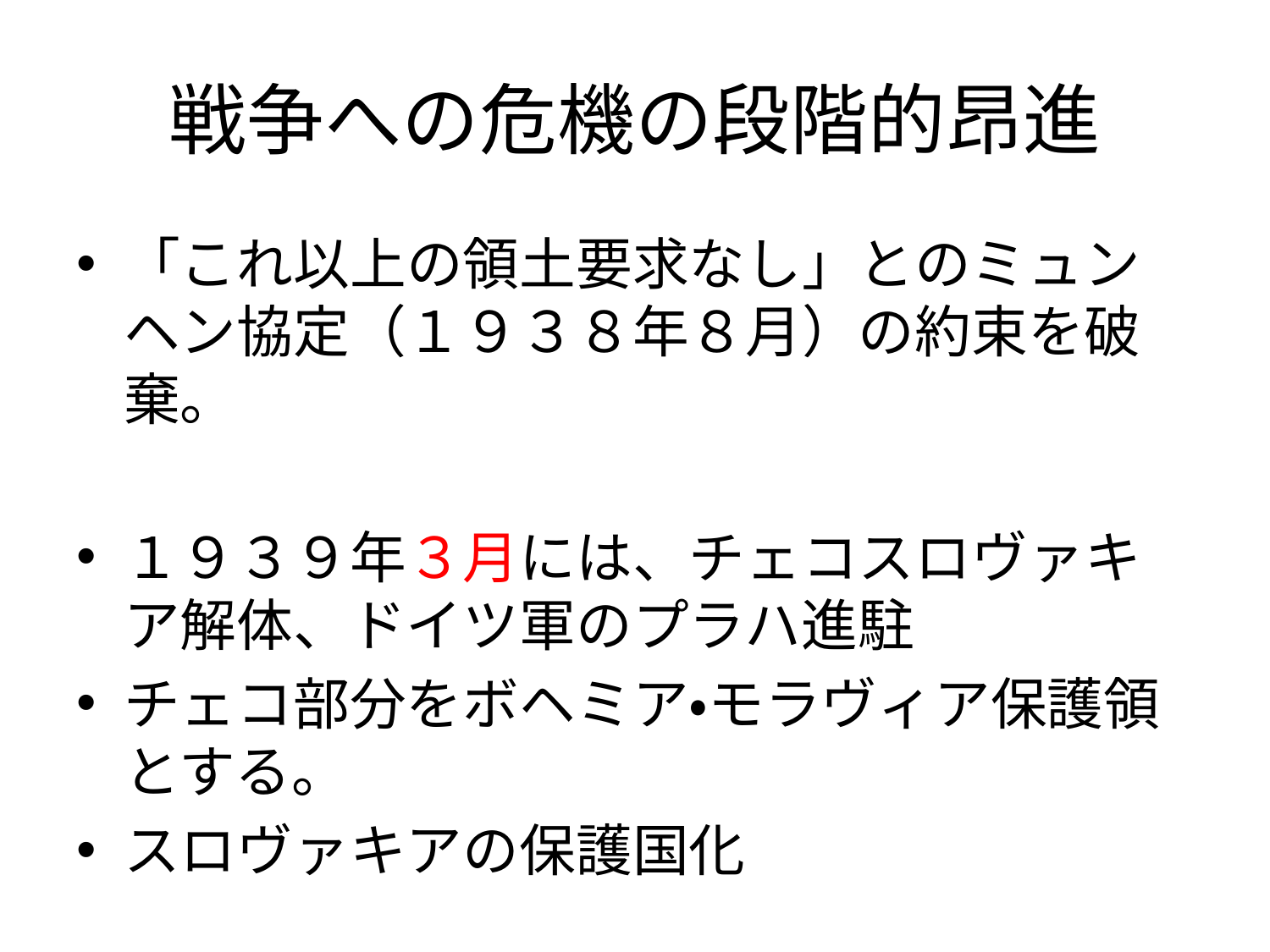

# 戦争への危機の段階的昂進
「これ以上の領土要求なし」とのミュンヘン協定（１９３８年８月）の約束を破棄。

１９３９年３月には、チェコスロヴァキア解体、ドイツ軍のプラハ進駐
チェコ部分をボヘミア・モラヴィア保護領とする。
スロヴァキアの保護国化